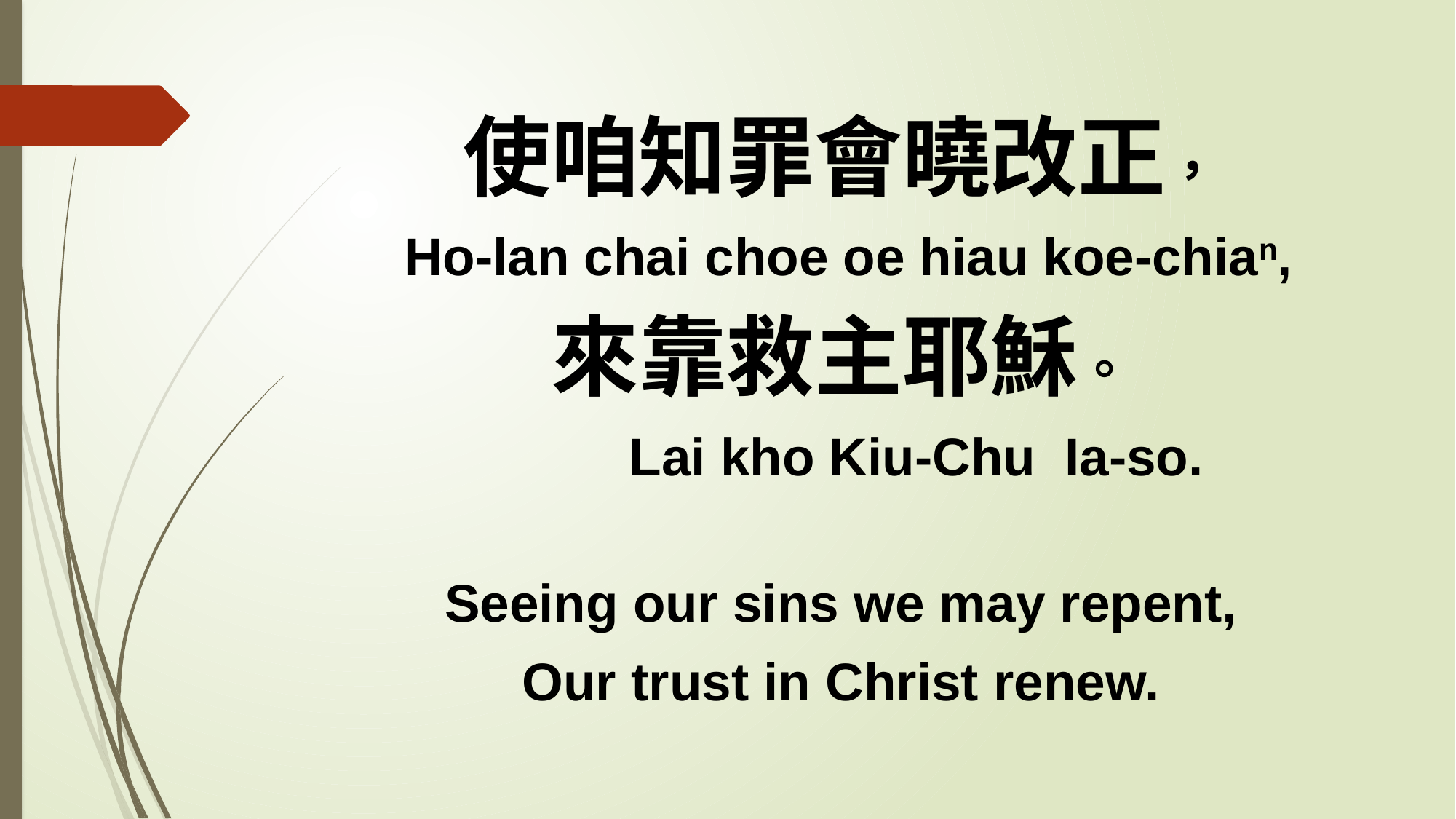

使咱知罪會曉改正，
 Ho-lan chai choe oe hiau koe-chian,
來靠救主耶穌。
                     Lai kho Kiu-Chu  Ia-so.

Seeing our sins we may repent,
Our trust in Christ renew.